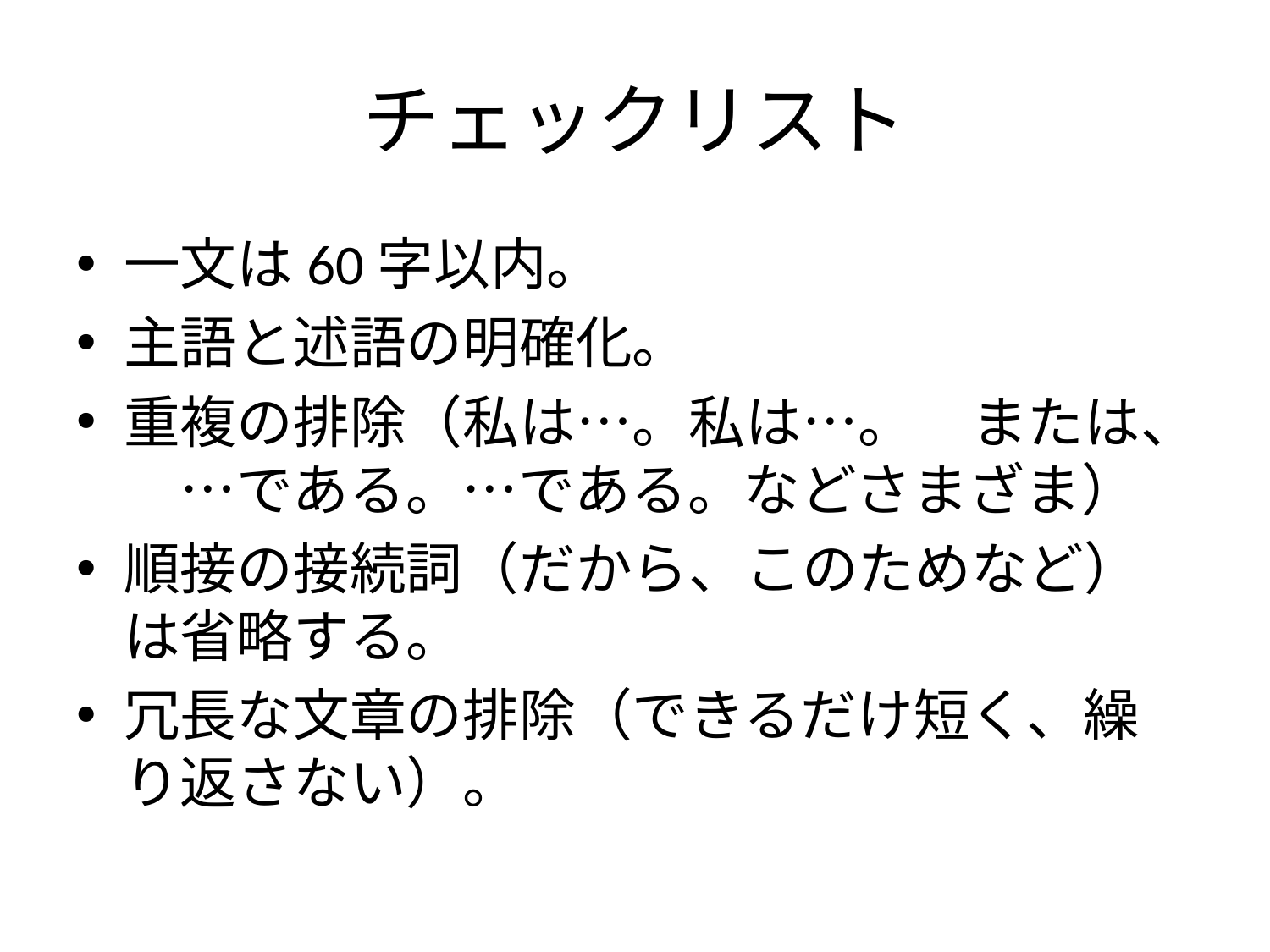

# チェックリスト
一文は60字以内。
主語と述語の明確化。
重複の排除（私は…。私は…。　または、　…である。…である。などさまざま）
順接の接続詞（だから、このためなど）は省略する。
冗長な文章の排除（できるだけ短く、繰り返さない）。